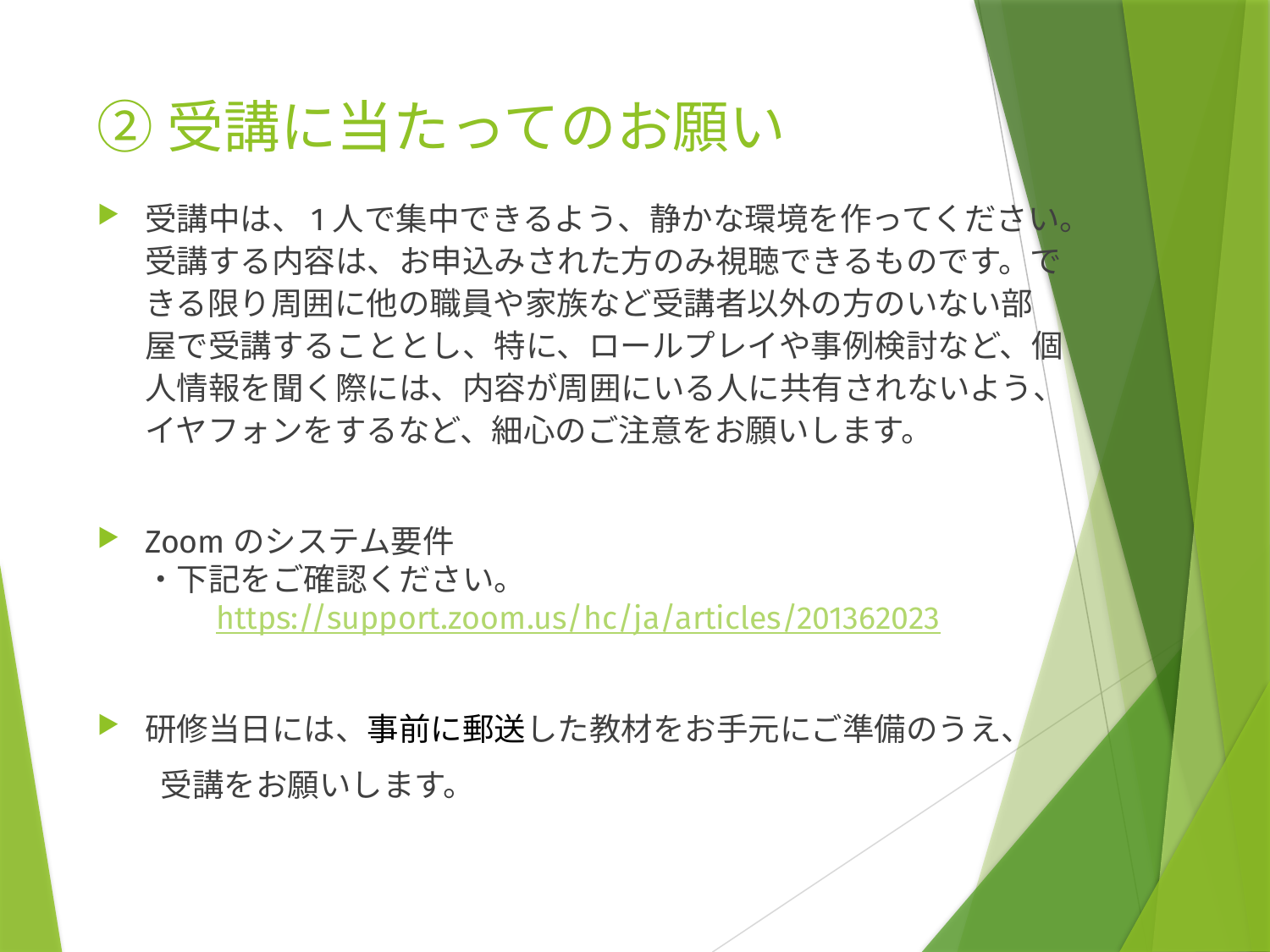

# ②受講に当たってのお願い
受講中は、1人で集中できるよう、静かな環境を作ってください。受講する内容は、お申込みされた方のみ視聴できるものです。できる限り周囲に他の職員や家族など受講者以外の方のいない部屋で受講することとし、特に、ロールプレイや事例検討など、個人情報を聞く際には、内容が周囲にいる人に共有されないよう、イヤフォンをするなど、細心のご注意をお願いします。

Zoomのシステム要件
・下記をご確認ください。
　　https://support.zoom.us/hc/ja/articles/201362023

研修当日には、事前に郵送した教材をお手元にご準備のうえ、
　　受講をお願いします。